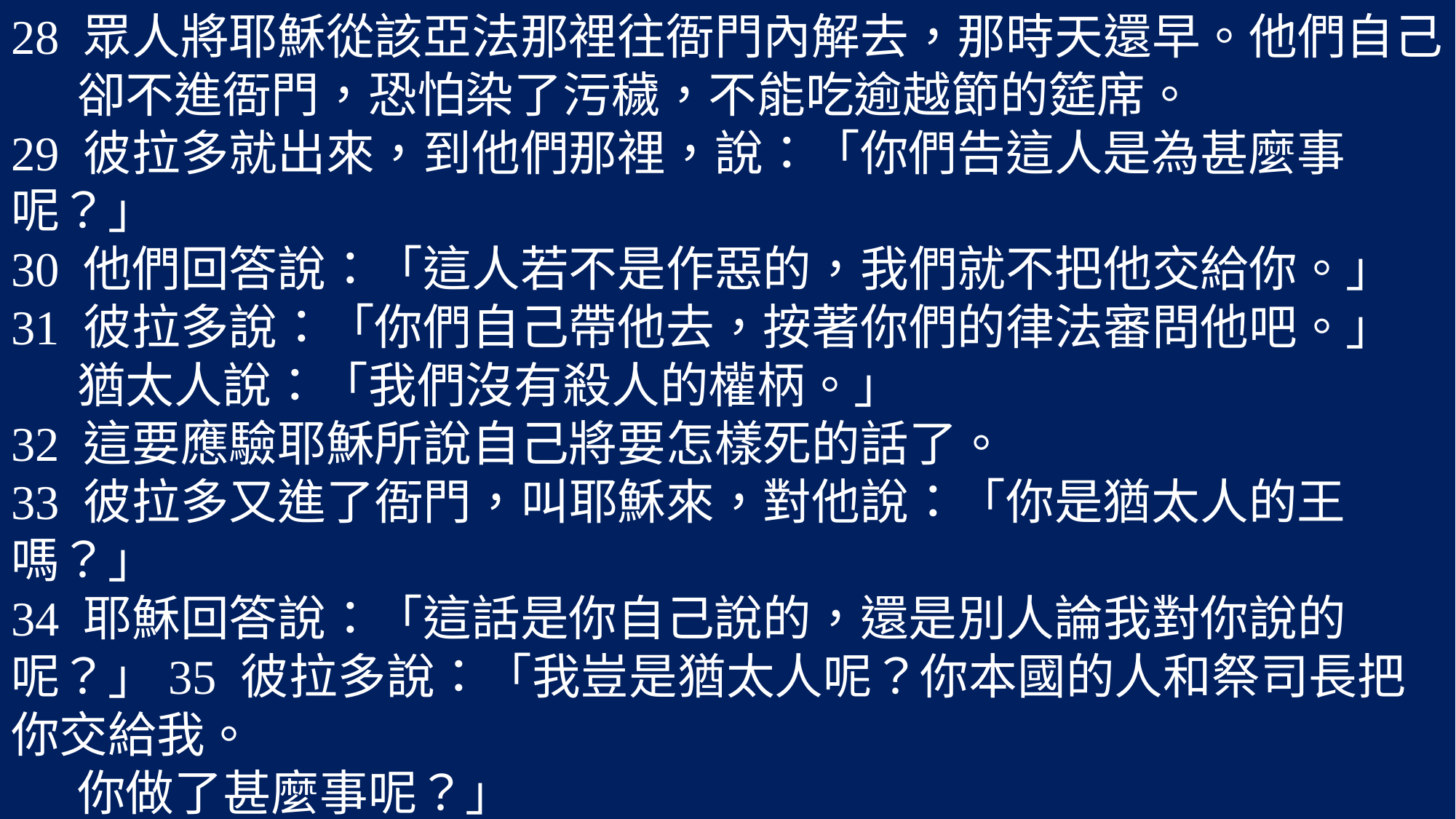

28 眾人將耶穌從該亞法那裡往衙門內解去，那時天還早。他們自己
     卻不進衙門，恐怕染了污穢，不能吃逾越節的筵席。
29 彼拉多就出來，到他們那裡，說：「你們告這人是為甚麼事呢？」
30 他們回答說：「這人若不是作惡的，我們就不把他交給你。」
31 彼拉多說：「你們自己帶他去，按著你們的律法審問他吧。」
     猶太人說：「我們沒有殺人的權柄。」
32 這要應驗耶穌所說自己將要怎樣死的話了。
33 彼拉多又進了衙門，叫耶穌來，對他說：「你是猶太人的王嗎？」
34 耶穌回答說：「這話是你自己說的，還是別人論我對你說的呢？」35 彼拉多說：「我豈是猶太人呢？你本國的人和祭司長把你交給我。
     你做了甚麼事呢？」